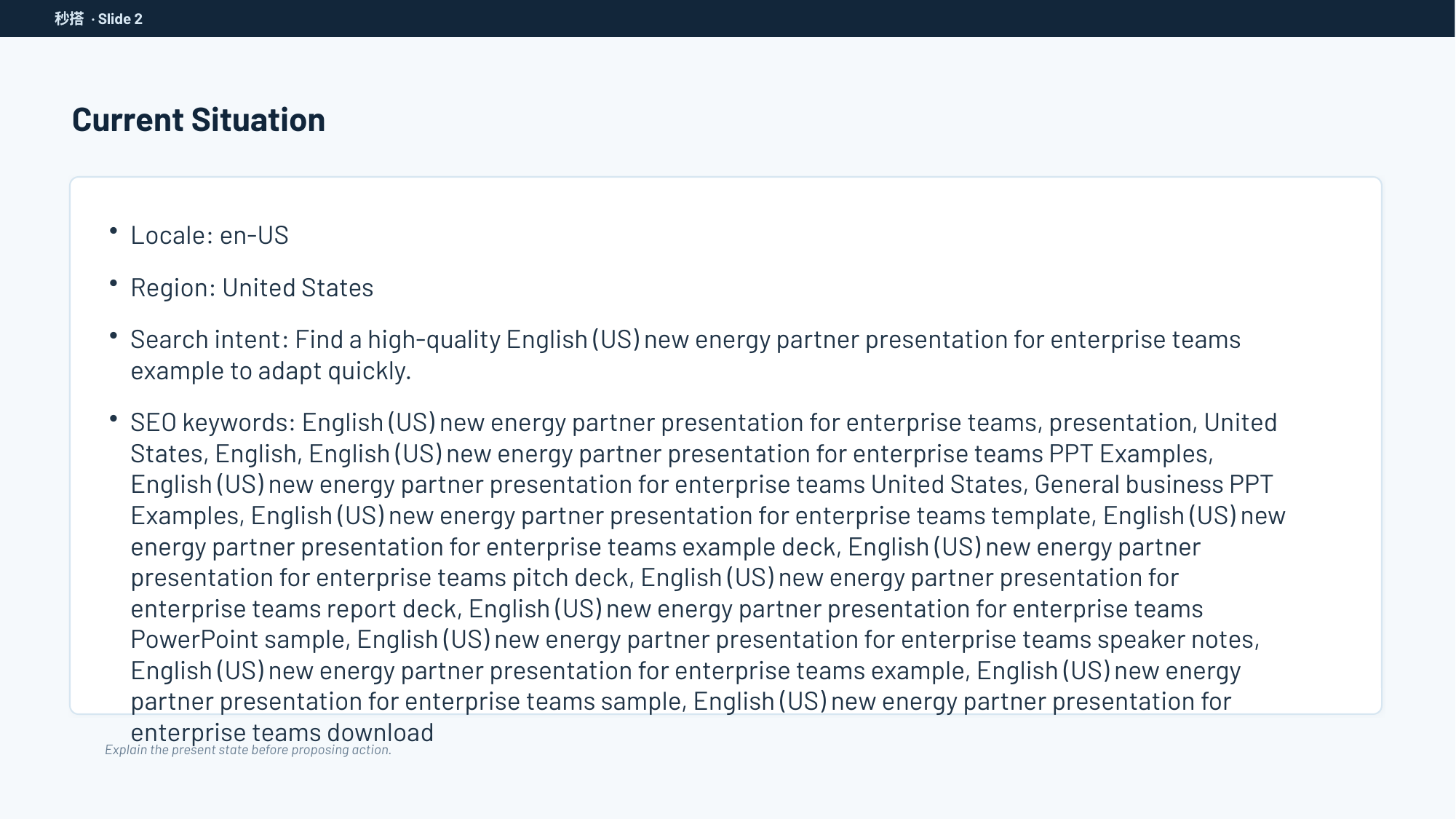

秒搭 · Slide 2
Current Situation

Locale: en-US
Region: United States
Search intent: Find a high-quality English (US) new energy partner presentation for enterprise teams example to adapt quickly.
SEO keywords: English (US) new energy partner presentation for enterprise teams, presentation, United States, English, English (US) new energy partner presentation for enterprise teams PPT Examples, English (US) new energy partner presentation for enterprise teams United States, General business PPT Examples, English (US) new energy partner presentation for enterprise teams template, English (US) new energy partner presentation for enterprise teams example deck, English (US) new energy partner presentation for enterprise teams pitch deck, English (US) new energy partner presentation for enterprise teams report deck, English (US) new energy partner presentation for enterprise teams PowerPoint sample, English (US) new energy partner presentation for enterprise teams speaker notes, English (US) new energy partner presentation for enterprise teams example, English (US) new energy partner presentation for enterprise teams sample, English (US) new energy partner presentation for enterprise teams download
Explain the present state before proposing action.